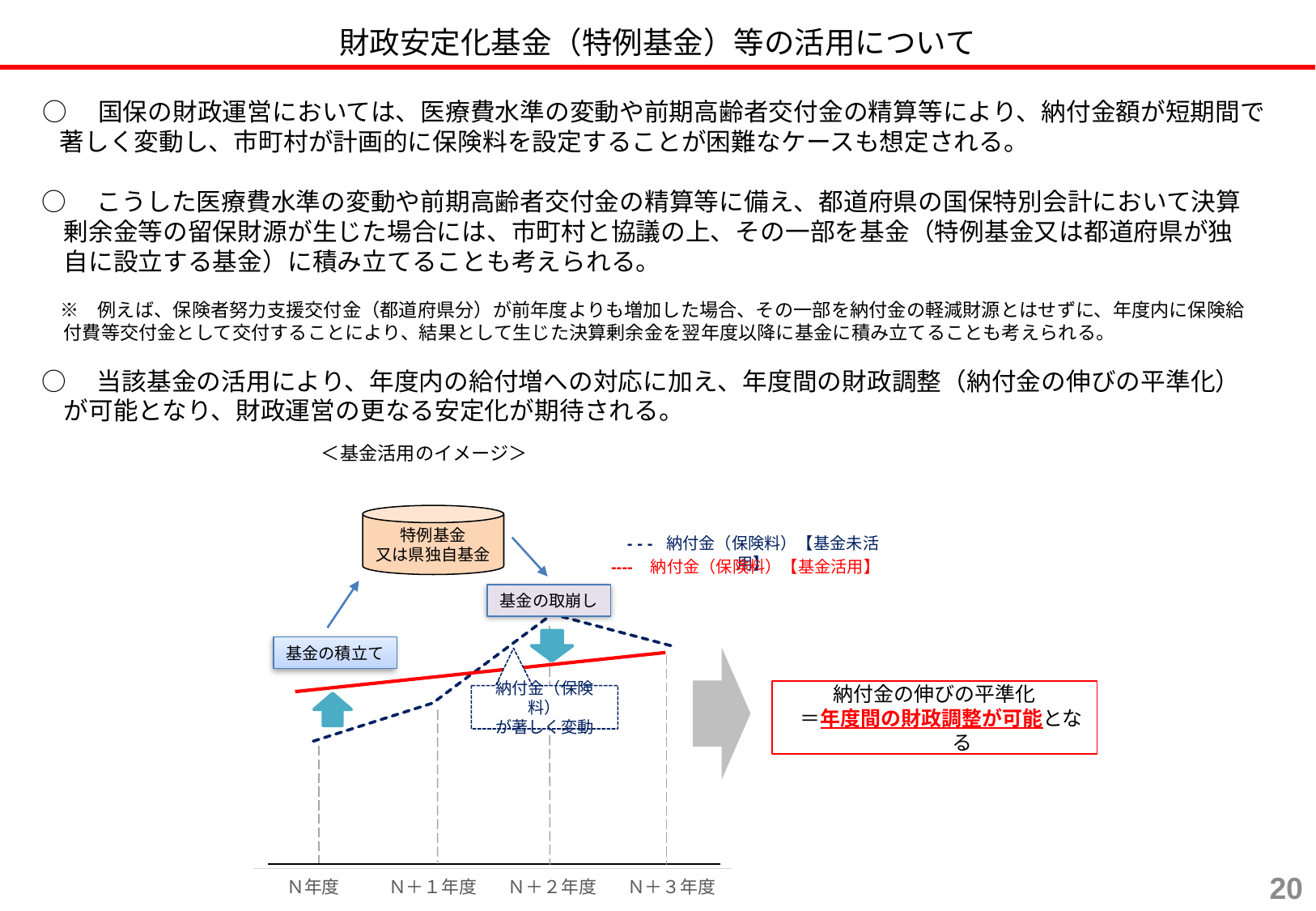

財政安定化基金（特例基金）等の活用について
○　国保の財政運営においては、医療費水準の変動や前期高齢者交付金の精算等により、納付金額が短期間で
  著しく変動し、市町村が計画的に保険料を設定することが困難なケースも想定される。
○　こうした医療費水準の変動や前期高齢者交付金の精算等に備え、都道府県の国保特別会計において決算剰余金等の留保財源が生じた場合には、市町村と協議の上、その一部を基金（特例基金又は都道府県が独自に設立する基金）に積み立てることも考えられる。

　※　例えば、保険者努力支援交付金（都道府県分）が前年度よりも増加した場合、その一部を納付金の軽減財源とはせずに、年度内に保険給付費等交付金として交付することにより、結果として生じた決算剰余金を翌年度以降に基金に積み立てることも考えられる。

○　当該基金の活用により、年度内の給付増への対応に加え、年度間の財政調整（納付金の伸びの平準化）が可能となり、財政運営の更なる安定化が期待される。
＜基金活用のイメージ＞
特例基金
又は県独自基金
- - -  納付金（保険料）【基金未活用】
----   納付金（保険料）【基金活用】

### Chart

| Category | 系列1 |
|---|---|
| Ｎ年度 | 2.0 |
| Ｎ＋１年度 | 2.6 |
| Ｎ＋２年度 | 4.0 |
| Ｎ＋３年度 | 3.5 |
基金の取崩し
基金の積立て

納付金の伸びの平準化
  ＝年度間の財政調整が可能となる

納付金（保険料）
が著しく変動

20